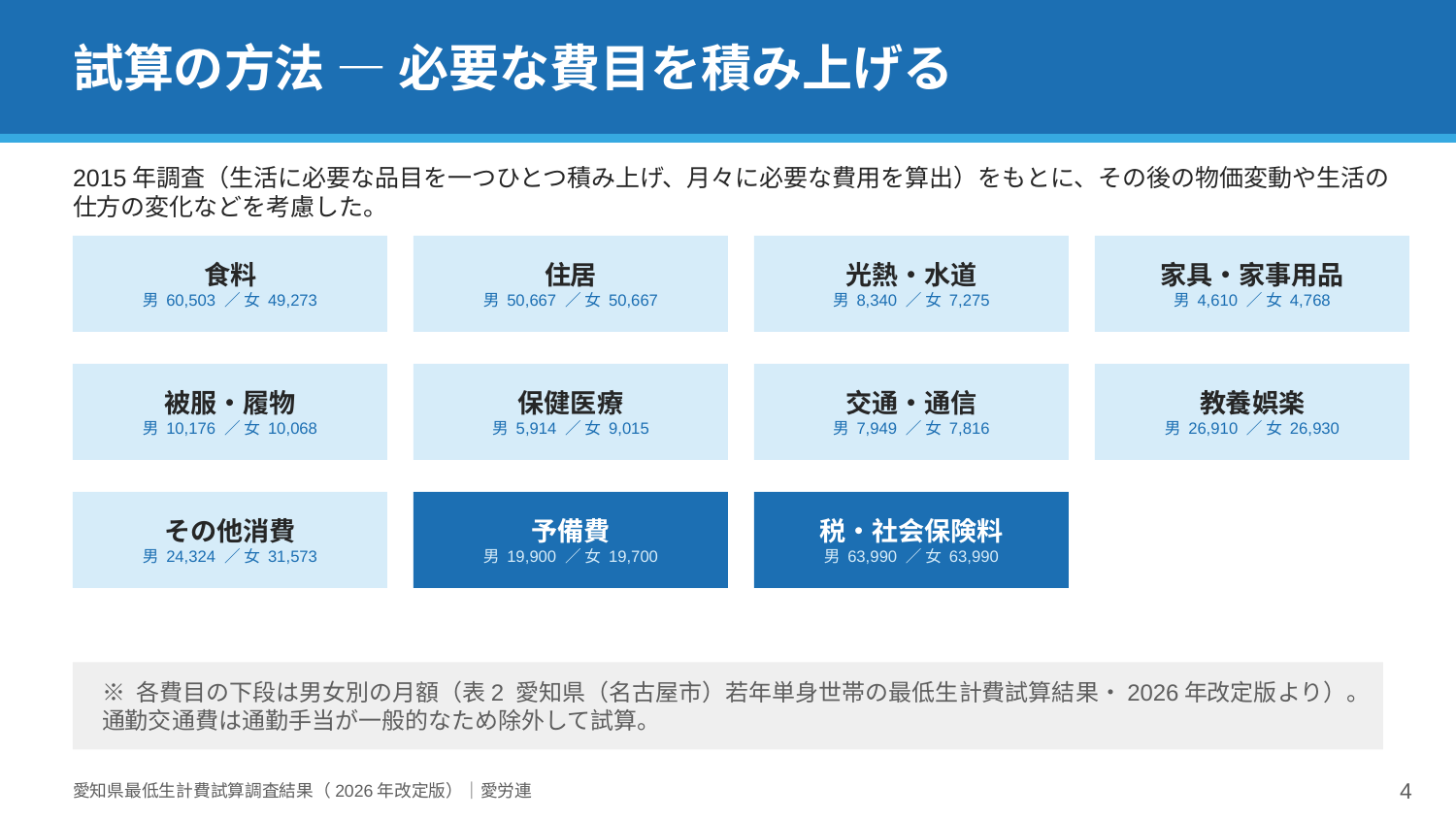

試算の方法 — 必要な費目を積み上げる

2015年調査（生活に必要な品目を一つひとつ積み上げ、月々に必要な費用を算出）をもとに、その後の物価変動や生活の仕方の変化などを考慮した。

食料
男 60,503 ／ 女 49,273

住居
男 50,667 ／ 女 50,667

光熱・水道
男 8,340 ／ 女 7,275

家具・家事用品
男 4,610 ／ 女 4,768

被服・履物
男 10,176 ／ 女 10,068

保健医療
男 5,914 ／ 女 9,015

交通・通信
男 7,949 ／ 女 7,816

教養娯楽
男 26,910 ／ 女 26,930

その他消費
男 24,324 ／ 女 31,573

予備費
男 19,900 ／ 女 19,700

税・社会保険料
男 63,990 ／ 女 63,990

※ 各費目の下段は男女別の月額（表2 愛知県（名古屋市）若年単身世帯の最低生計費試算結果・2026年改定版より）。通勤交通費は通勤手当が一般的なため除外して試算。
愛知県最低生計費試算調査結果（2026年改定版）｜愛労連
4